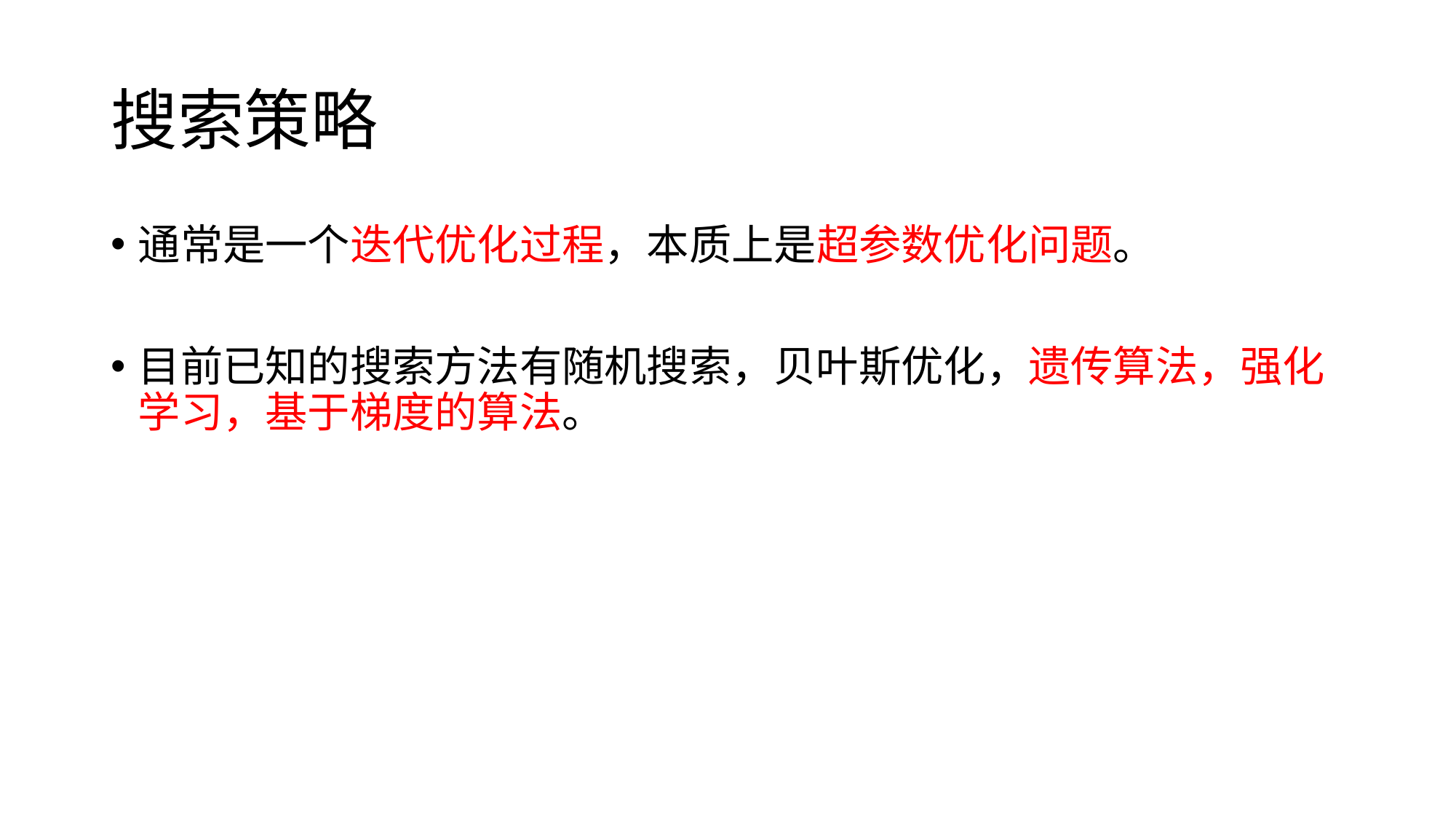

# 搜索策略
通常是一个迭代优化过程，本质上是超参数优化问题。

目前已知的搜索方法有随机搜索，贝叶斯优化，遗传算法，强化学习，基于梯度的算法。